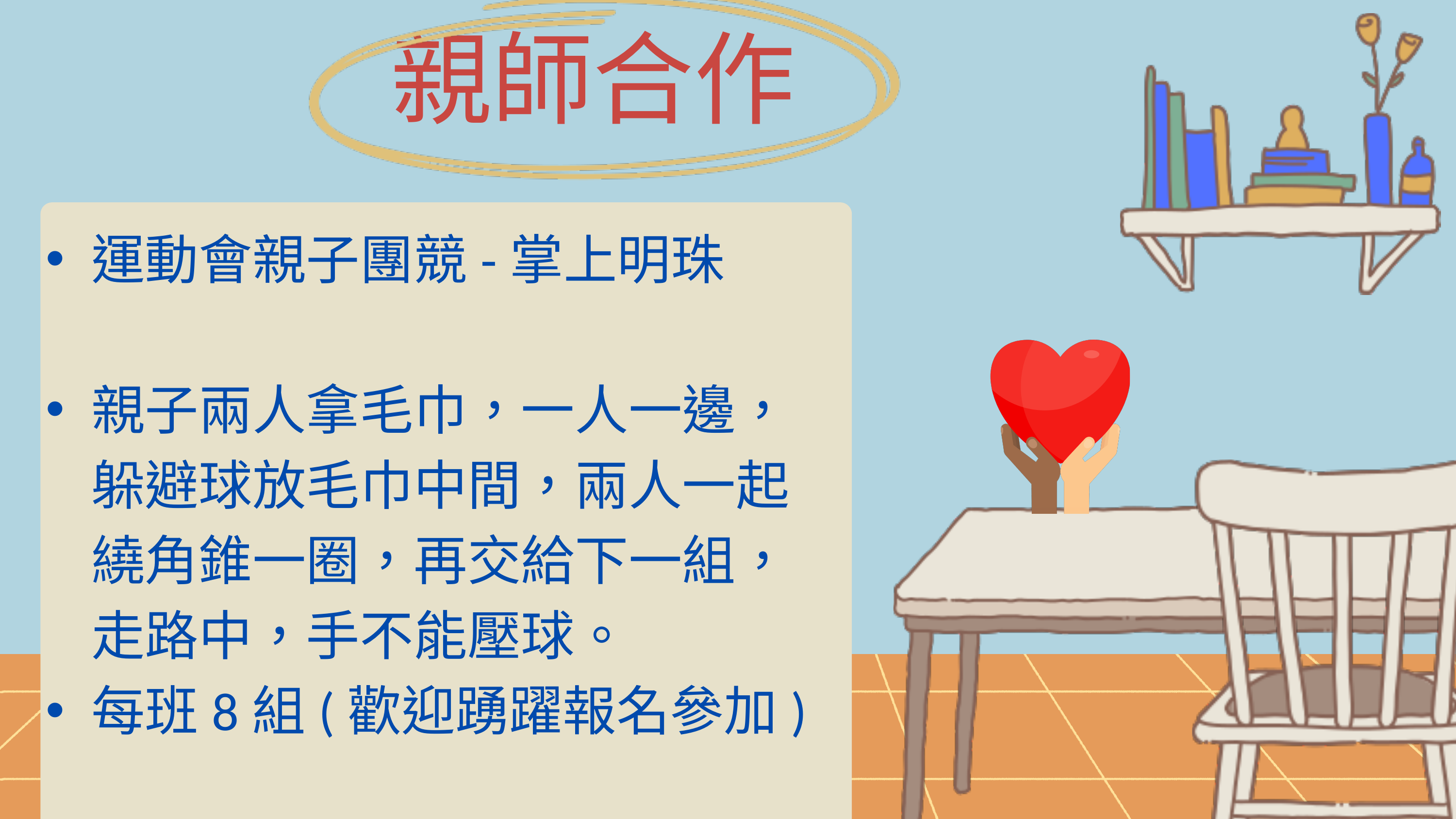

親師合作

運動會親子團競-掌上明珠

親子兩人拿毛巾，一人一邊，躲避球放毛巾中間，兩人一起繞角錐一圈，再交給下一組，走路中，手不能壓球。
每班8組(歡迎踴躍報名參加)